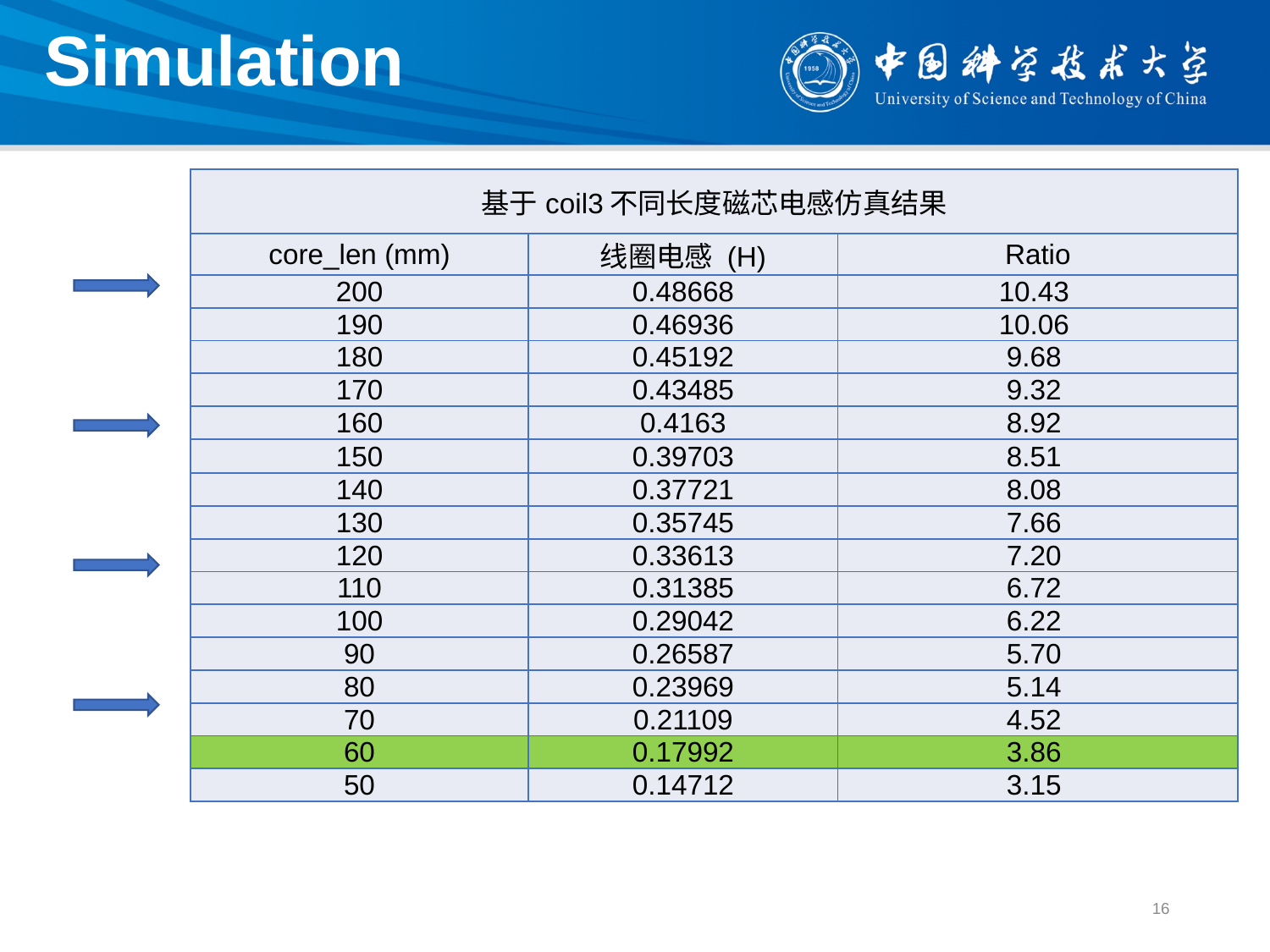

Simulation
| 基于coil3不同长度磁芯电感仿真结果 |  |  |
| --- | --- | --- |
| core\_len (mm) | 线圈电感 (H) | Ratio |
| 200 | 0.48668 | 10.43 |
| 190 | 0.46936 | 10.06 |
| 180 | 0.45192 | 9.68 |
| 170 | 0.43485 | 9.32 |
| 160 | 0.4163 | 8.92 |
| 150 | 0.39703 | 8.51 |
| 140 | 0.37721 | 8.08 |
| 130 | 0.35745 | 7.66 |
| 120 | 0.33613 | 7.20 |
| 110 | 0.31385 | 6.72 |
| 100 | 0.29042 | 6.22 |
| 90 | 0.26587 | 5.70 |
| 80 | 0.23969 | 5.14 |
| 70 | 0.21109 | 4.52 |
| 60 | 0.17992 | 3.86 |
| 50 | 0.14712 | 3.15 |

16